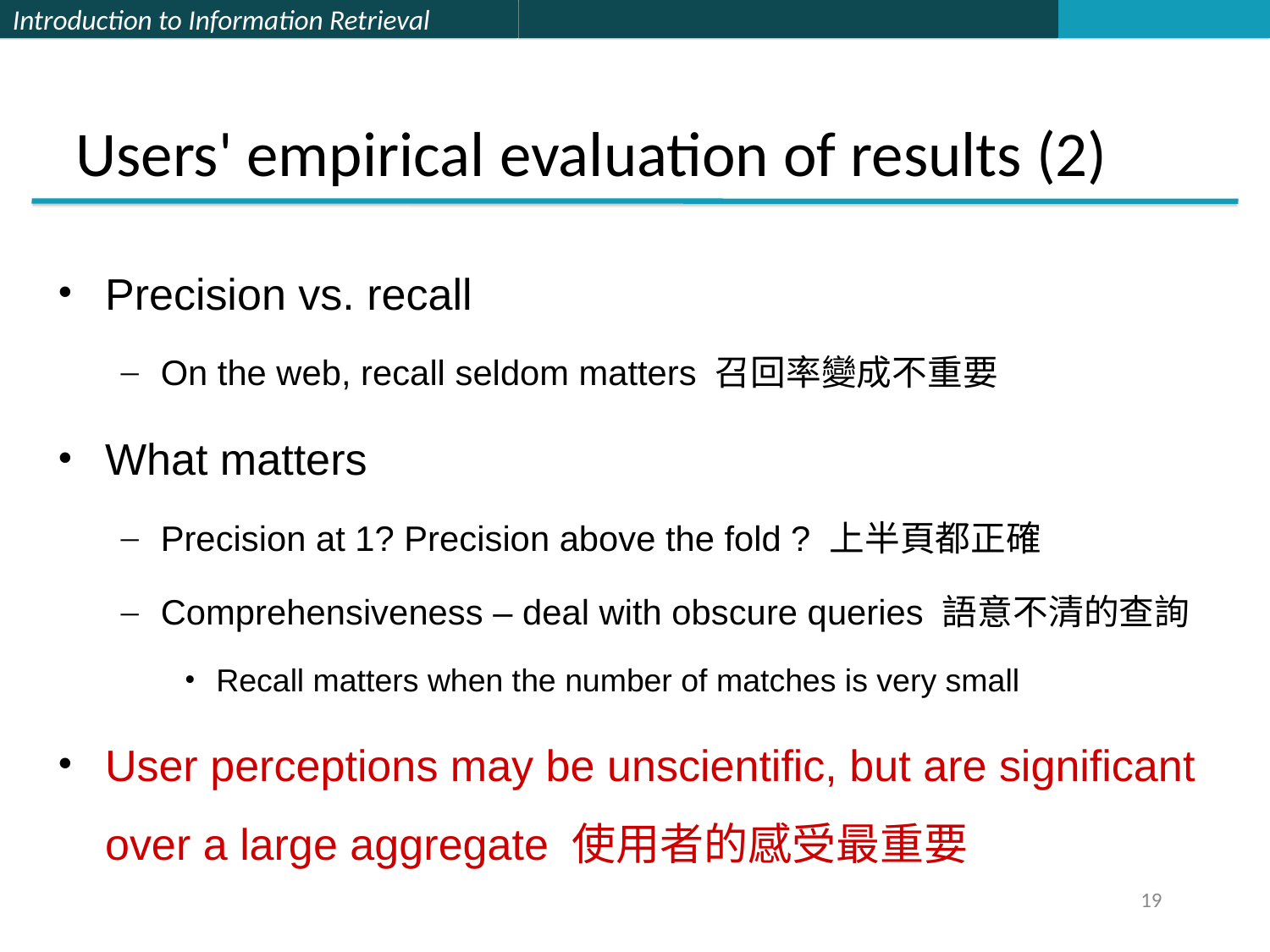

# Users' empirical evaluation of results (2)
Precision vs. recall
On the web, recall seldom matters 召回率變成不重要
What matters
Precision at 1? Precision above the fold ? 上半頁都正確
Comprehensiveness – deal with obscure queries 語意不清的查詢
Recall matters when the number of matches is very small
User perceptions may be unscientific, but are significant over a large aggregate 使用者的感受最重要

19